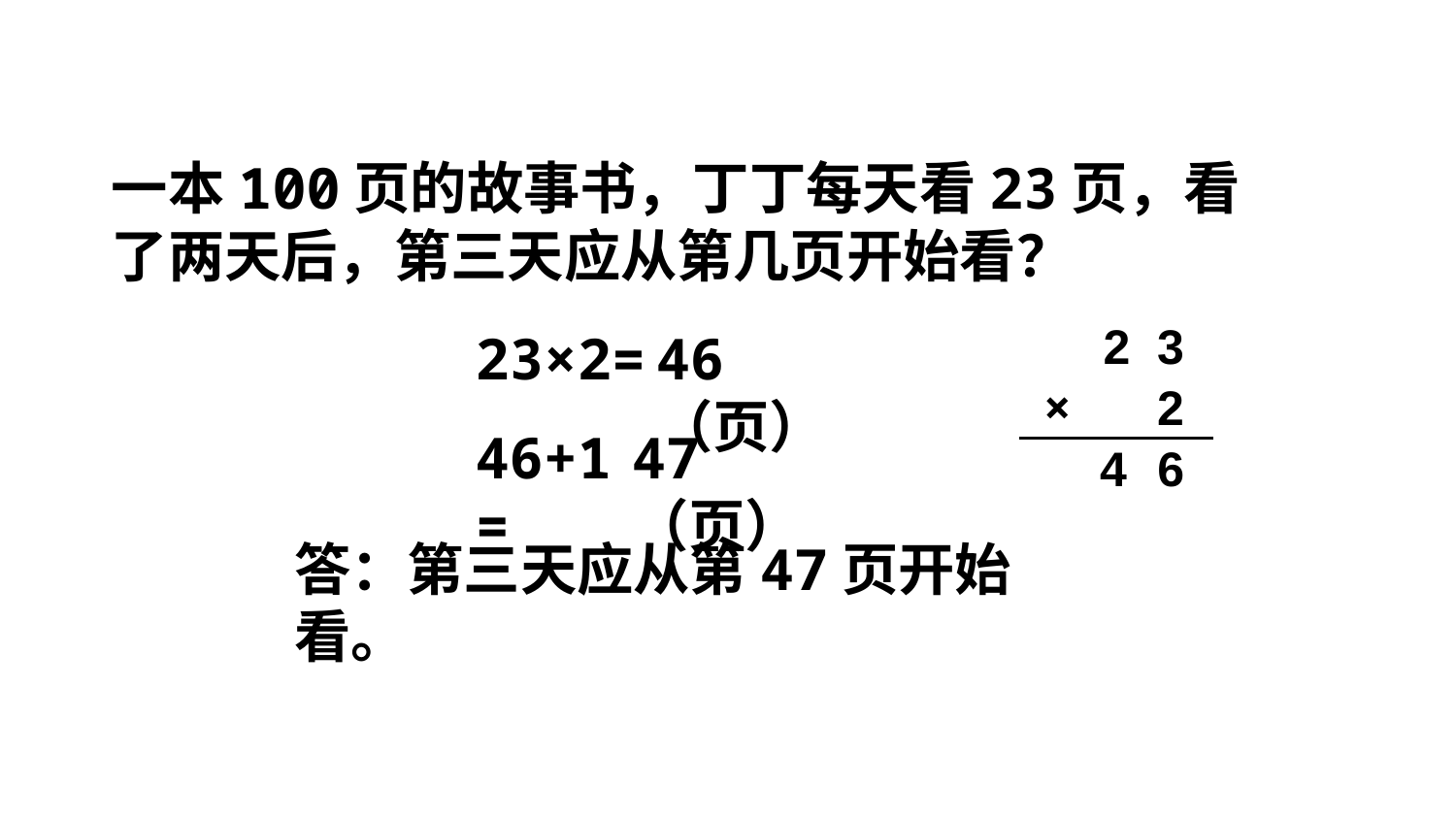

一本100页的故事书，丁丁每天看23页，看了两天后，第三天应从第几页开始看？
2  3
23×2=
46（页）
×    2
46+1=
47（页）
4
6
答：第三天应从第47页开始看。